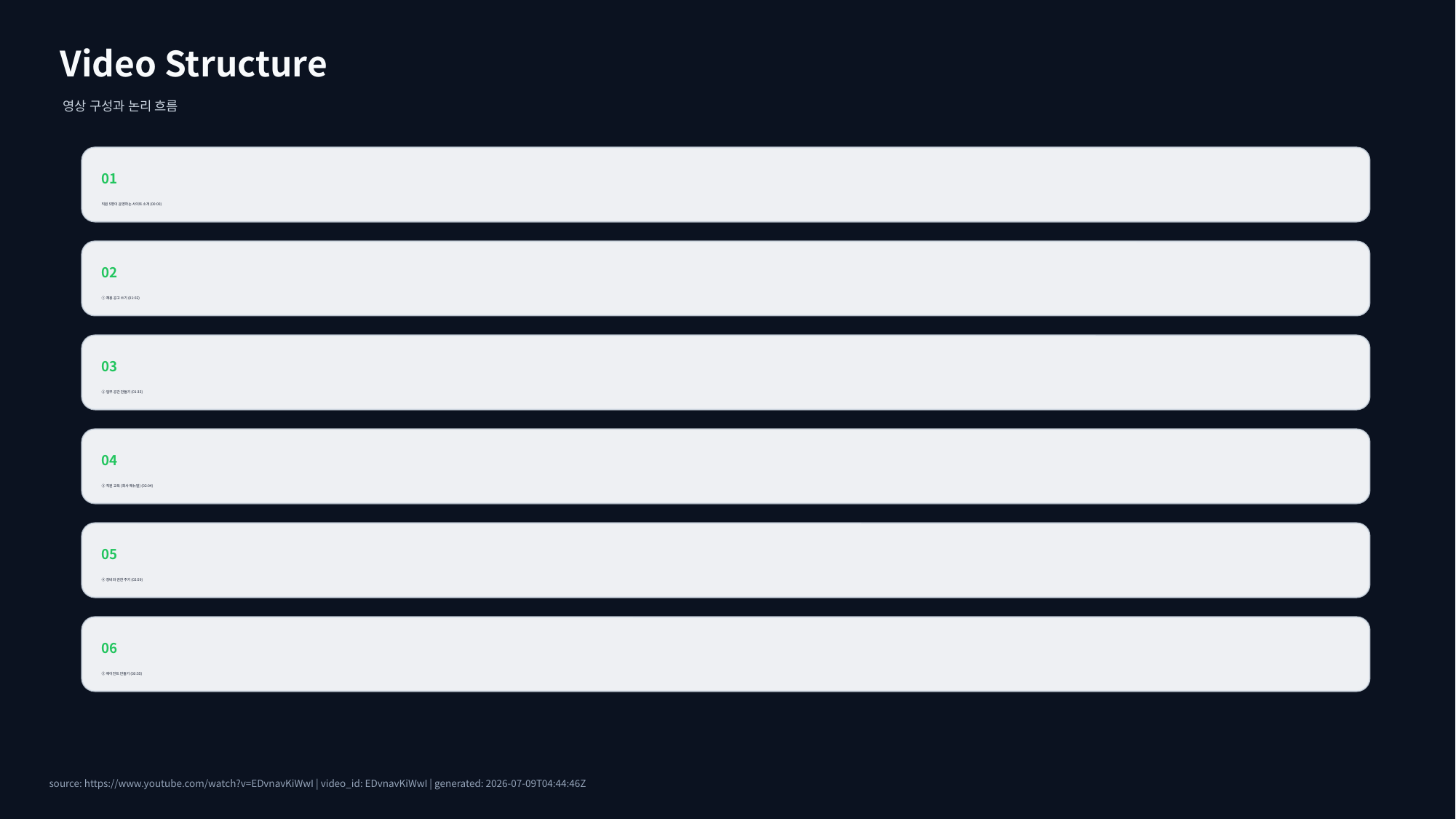

Video Structure
영상 구성과 논리 흐름

01
직원 5명이 운영하는 사이트 소개 (00:00)

02
① 채용 공고 쓰기 (01:02)

03
② 업무 공간 만들기 (01:33)

04
③ 직원 교육 (회사 매뉴얼) (02:04)

05
④ 장비와 권한 주기 (02:59)

06
⑤ 에이전트 만들기 (03:55)
source: https://www.youtube.com/watch?v=EDvnavKiWwI | video_id: EDvnavKiWwI | generated: 2026-07-09T04:44:46Z